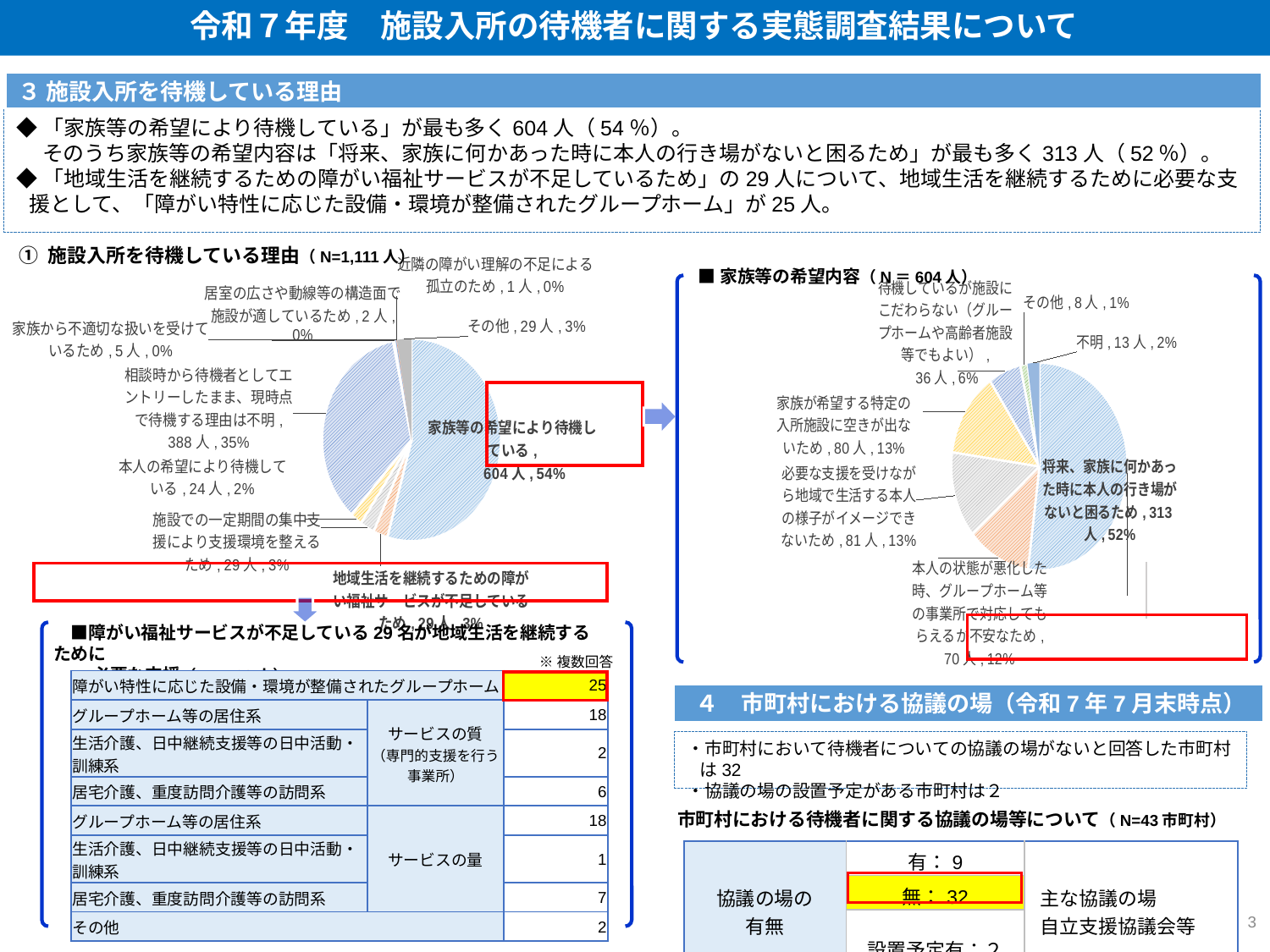

＜○○レク用＞
（24○○○○）

令和７年度　施設入所の待機者に関する実態調査結果について
令和６年度　施設入所の待機者に関する実態調査について
３ 施設入所を待機している理由
◆「家族等の希望により待機している」が最も多く604人（54％）。
　 そのうち家族等の希望内容は「将来、家族に何かあった時に本人の行き場がないと困るため」が最も多く313人（52％）。
◆「地域生活を継続するための障がい福祉サービスが不足しているため」の29人について、地域生活を継続するために必要な支援として、「障がい特性に応じた設備・環境が整備されたグループホーム」が25人。

### Chart

| Category | 家族等の希望内容 |
|---|---|
| 将来、家族に何かあった時に本人の行き場がないと困るため | 313.0 |
| 本人の状態が悪化した時、グループホーム等の事業所で対応してもらえるか不安なため | 70.0 |
| 必要な支援を受けながら地域で生活する本人の様子がイメージできないため | 81.0 |
| 家族が希望する特定の入所施設に空きが出ないため | 80.0 |
| 待機しているが施設にこだわらない（グループホームや高齢者施設等でもよい） | 36.0 |
| その他 | 8.0 |
| 不明 | 13.0 |

### Chart

| Category | 家族等の希望内容 |
|---|---|
| 家族等の希望により待機している | 604.0 |
| 地域生活を継続するための障がい福祉サービスが不足しているため | 29.0 |
| 施設での一定期間の集中支援により支援環境を整えるため | 29.0 |
| 本人の希望により待機している | 24.0 |
| 相談時から待機者としてエントリーしたまま、現時点で待機する理由は不明 | 388.0 |
| 家族から不適切な扱いを受けているため | 5.0 |
| 居室の広さや動線等の構造面で施設が適しているため | 2.0 |
| 近隣の障がい理解の不足による孤立のため | 1.0 |
| その他 | 29.0 |
 ① 施設入所を待機している理由（N=1,111人）
■家族等の希望内容（N＝604人）

　■障がい福祉サービスが不足している29名が地域生活を継続するために
　　 必要な支援（N＝29人）

※複数回答
| 障がい特性に応じた設備・環境が整備されたグループホーム | 507 | 25 |
| --- | --- | --- |
| グループホーム等の居住系 | サービスの質 （専門的支援を行う事業所） | 18 |
| 生活介護、日中継続支援等の日中活動・訓練系 |  | 2 |
| 居宅介護、重度訪問介護等の訪問系 |  | 6 |
| グループホーム等の居住系 | サービスの量 | 18 |
| 生活介護、日中継続支援等の日中活動・訓練系 |  | 1 |
| 居宅介護、重度訪問介護等の訪問系 |  | 7 |
| その他 |  | 2 |

 ４　市町村における協議の場（令和7年7月末時点）
・市町村において待機者についての協議の場がないと回答した市町村は32
・協議の場の設置予定がある市町村は２

 市町村における待機者に関する協議の場等について（N=43市町村）
| 協議の場の 有無 | 有：9 | 主な協議の場 自立支援協議会等 |
| --- | --- | --- |
|  | 無：32 |  |
|  | 設置予定有：２ |  |

3